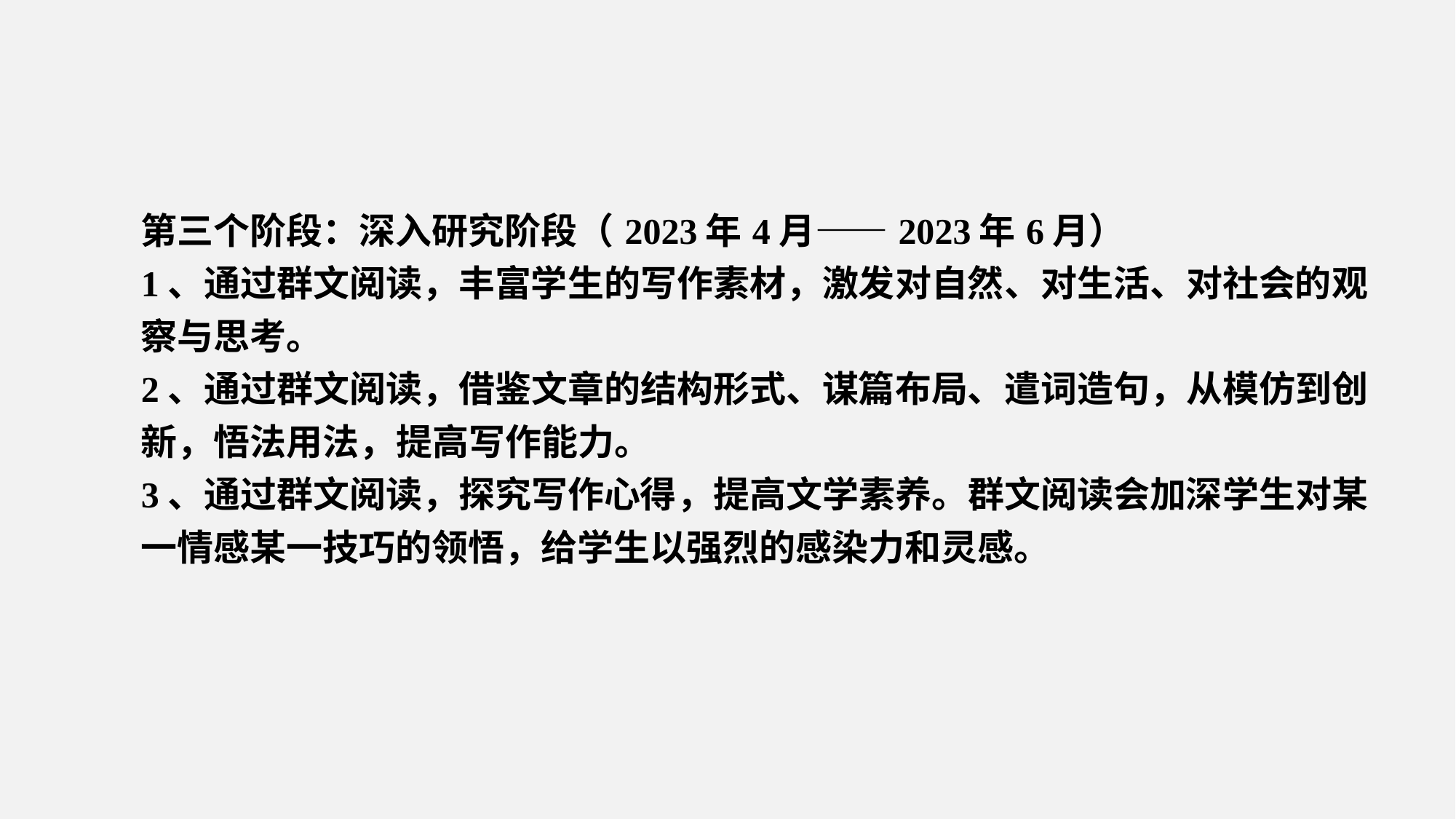

| 第三个阶段：深入研究阶段（2023年4月——2023年6月） 1、通过群文阅读，丰富学生的写作素材，激发对自然、对生活、对社会的观察与思考。 2、通过群文阅读，借鉴文章的结构形式、谋篇布局、遣词造句，从模仿到创新，悟法用法，提高写作能力。 3、通过群文阅读，探究写作心得，提高文学素养。群文阅读会加深学生对某一情感某一技巧的领悟，给学生以强烈的感染力和灵感。 |
| --- |